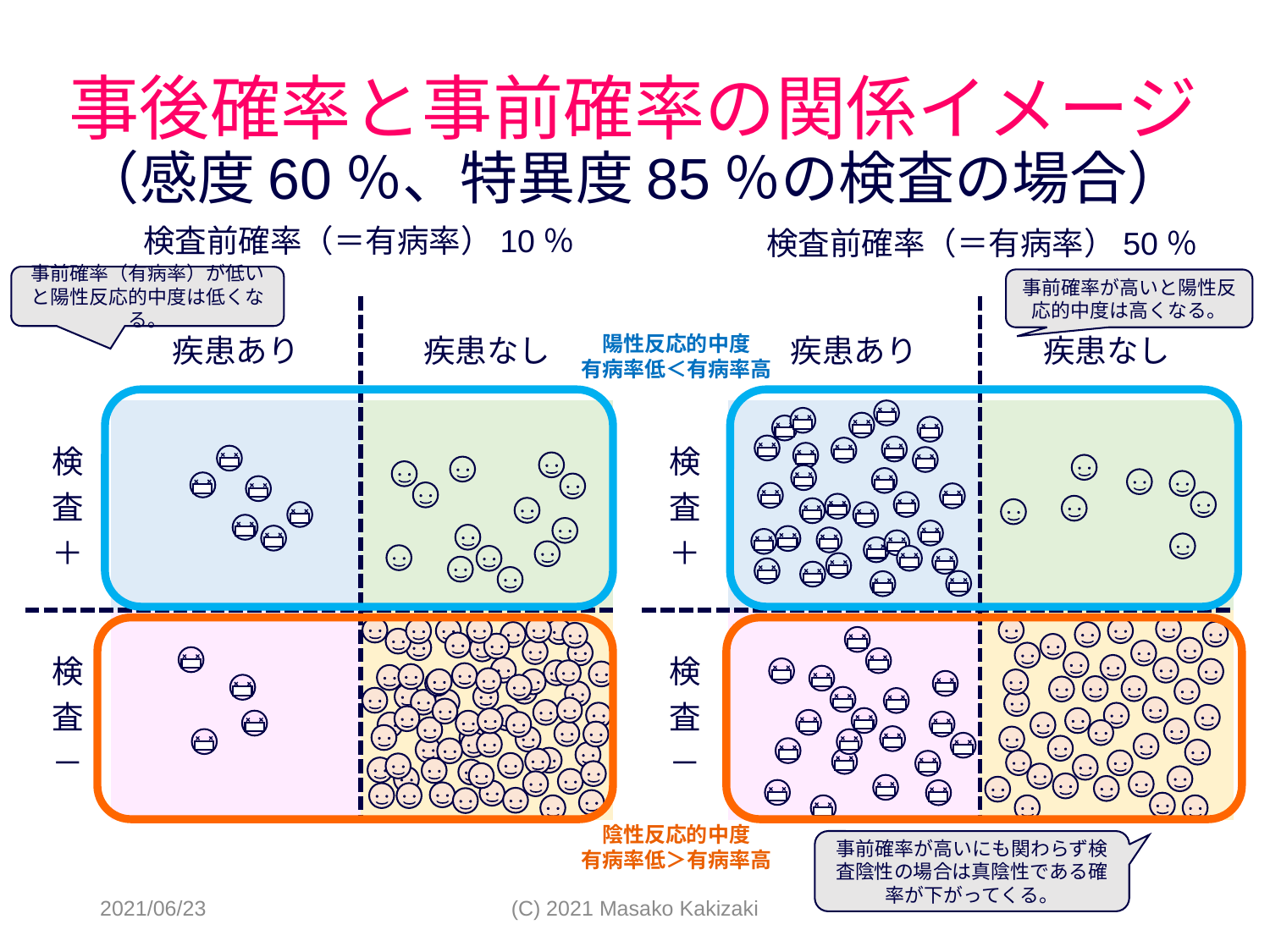

# 事後確率と事前確率の関係イメージ （感度60％、特異度85％の検査の場合）
検査前確率（＝有病率）10％
検査前確率（＝有病率）50％
事前確率（有病率）が低いと陽性反応的中度は低くなる。
事前確率が高いと陽性反応的中度は高くなる。
|  | 疾患あり | 疾患なし |
| --- | --- | --- |
| 検査 ＋ |  |  |
| 検査 － |  |  |
|  | 疾患あり | 疾患なし |
| --- | --- | --- |
| 検査 ＋ |  |  |
| 検査 － |  |  |
陽性反応的中度
有病率低＜有病率高

陰性反応的中度
有病率低＞有病率高
事前確率が高いにも関わらず検査陰性の場合は真陰性である確率が下がってくる。
2021/06/23
(C) 2021 Masako Kakizaki